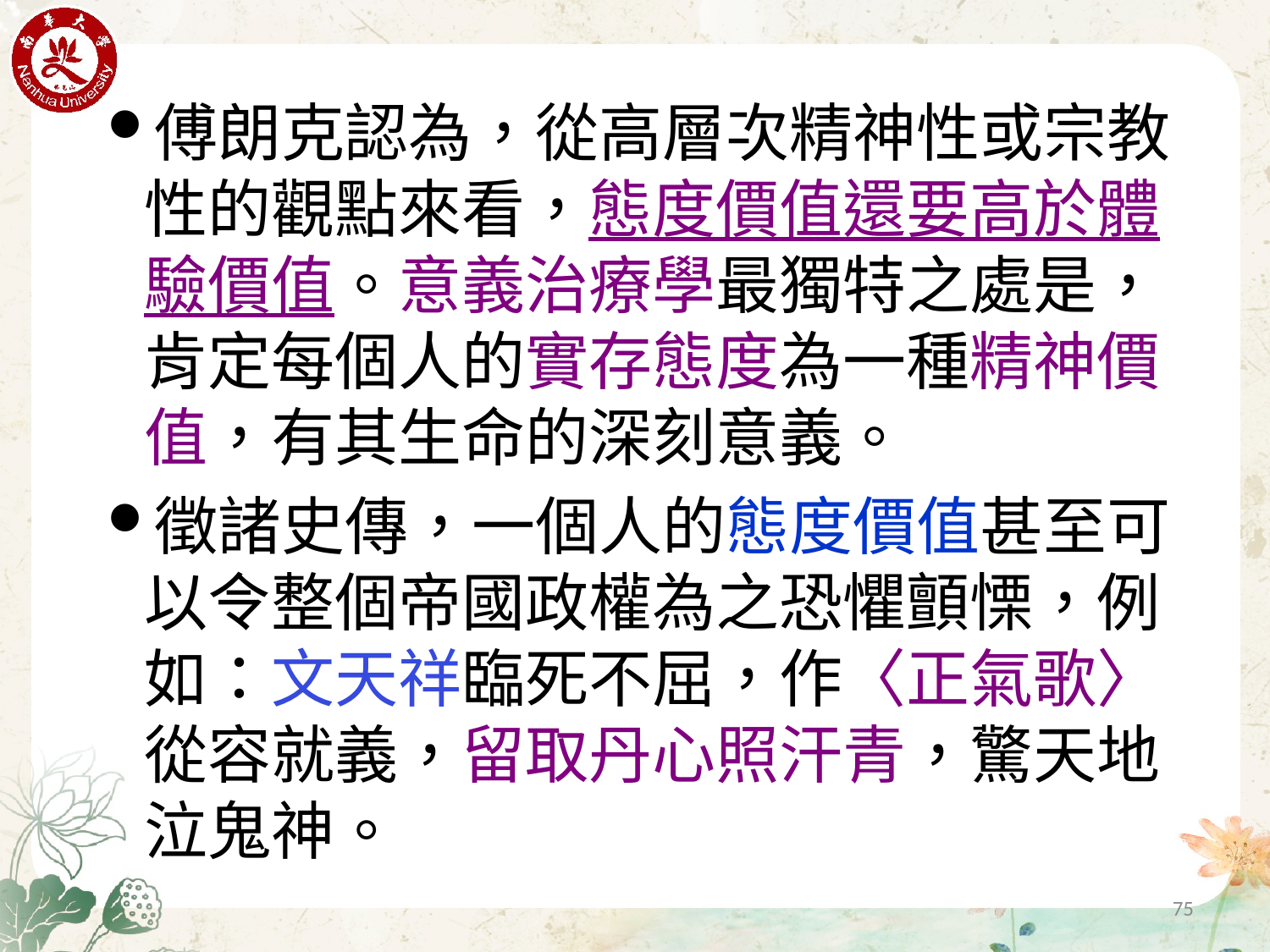

傅朗克認為，從高層次精神性或宗教性的觀點來看，態度價值還要高於體驗價值。意義治療學最獨特之處是，肯定每個人的實存態度為一種精神價值，有其生命的深刻意義。
徵諸史傳，一個人的態度價值甚至可以令整個帝國政權為之恐懼顫慄，例如：文天祥臨死不屈，作〈正氣歌〉從容就義，留取丹心照汗青，驚天地泣鬼神。
75